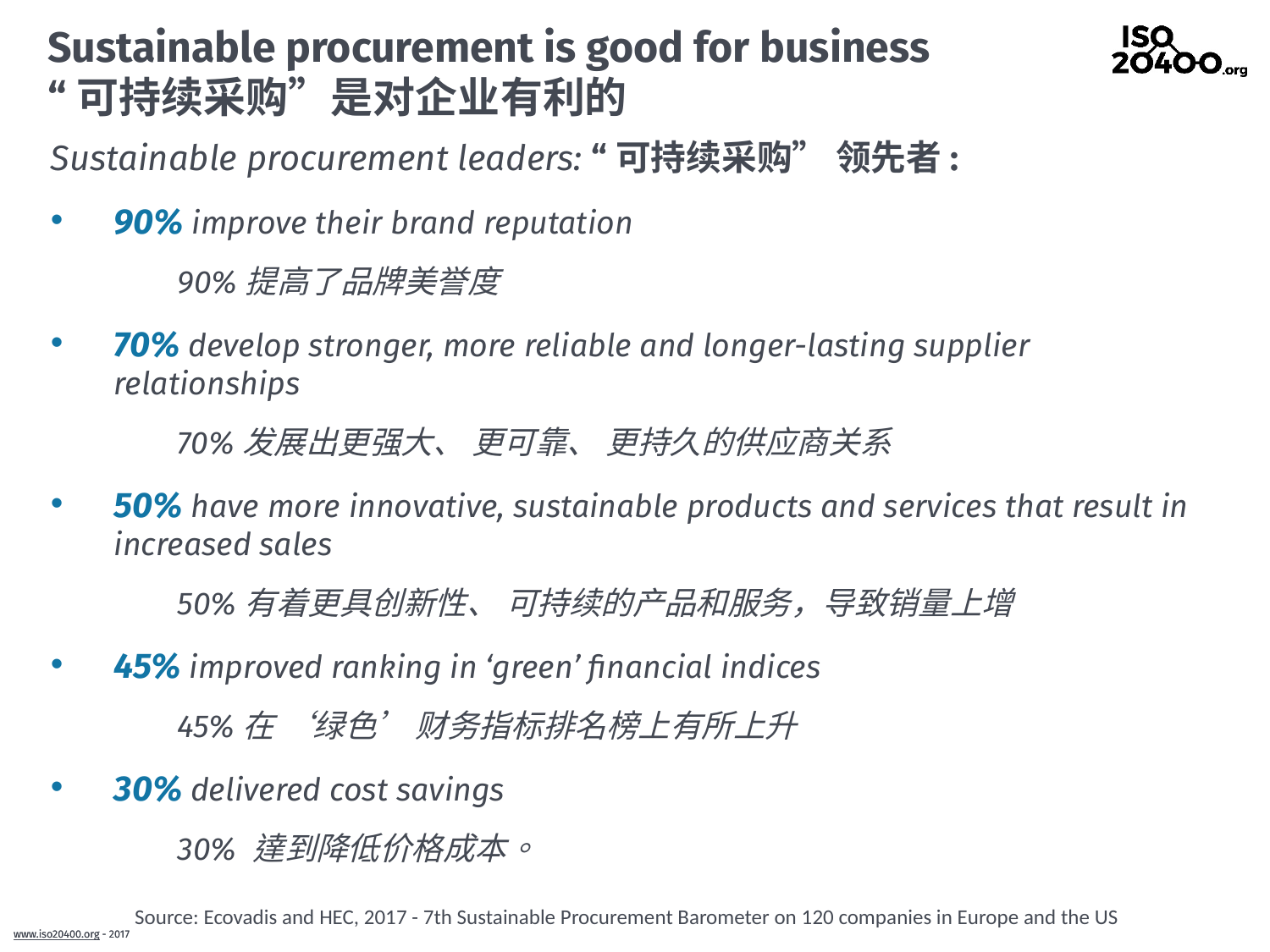

# Sustainable procurement is good for business “可持续采购”是对企业有利的

Sustainable procurement leaders: “可持续采购” 领先者:
90% improve their brand reputation
	90%提高了品牌美誉度
70% develop stronger, more reliable and longer-lasting supplier relationships
	70%发展出更强大、 更可靠、 更持久的供应商关系
50% have more innovative, sustainable products and services that result in increased sales
	50%有着更具创新性、 可持续的产品和服务，导致销量上增
45% improved ranking in ‘green’ financial indices
	45%在 ‘绿色’ 财务指标排名榜上有所上升
30% delivered cost savings
	30% 達到降低价格成本。
Source: Ecovadis and HEC, 2017 - 7th Sustainable Procurement Barometer on 120 companies in Europe and the US